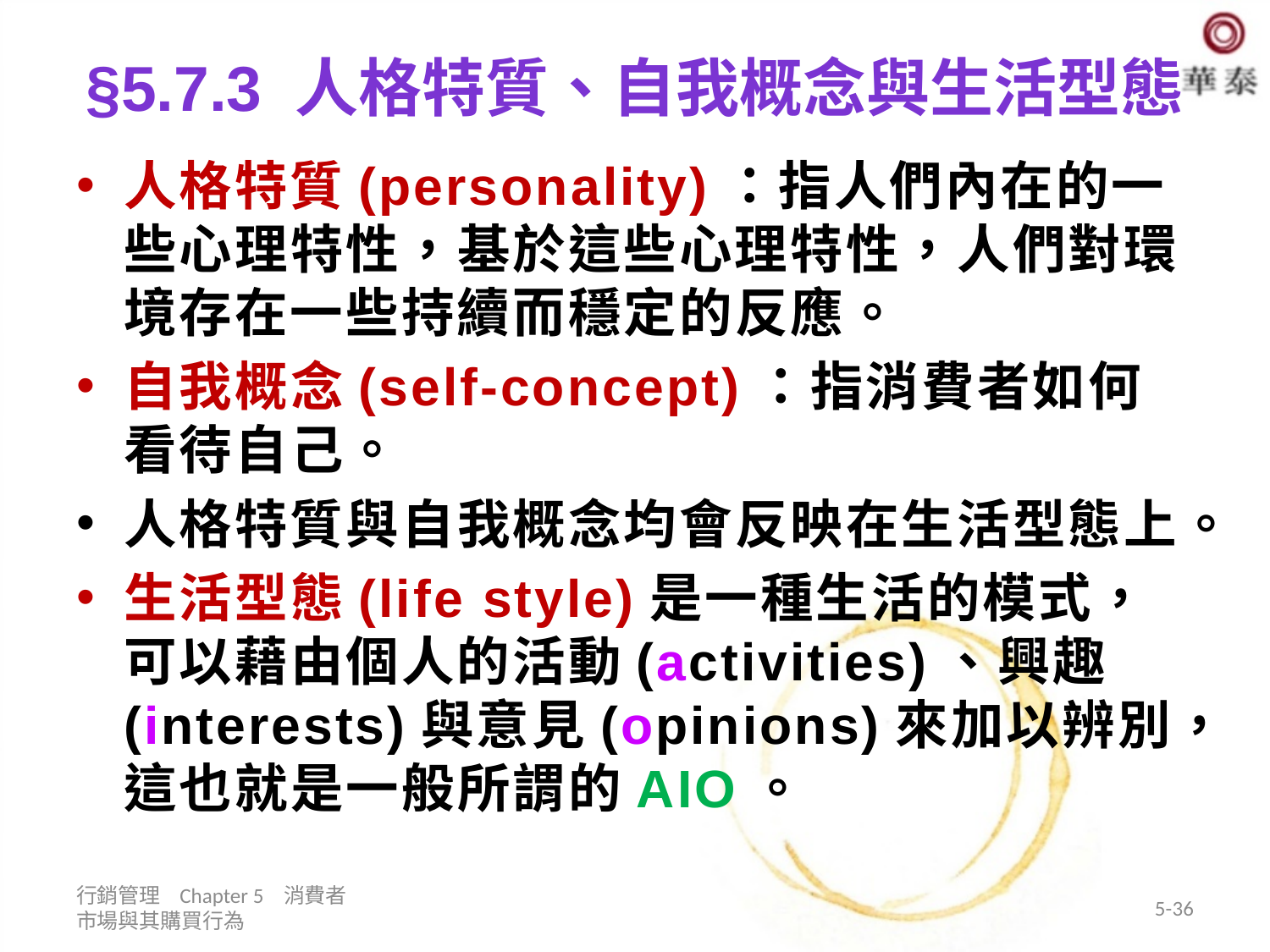

# §5.7.3 人格特質、自我概念與生活型態
人格特質(personality)：指人們內在的一些心理特性，基於這些心理特性，人們對環境存在一些持續而穩定的反應。
自我概念(self-concept)：指消費者如何看待自己。
人格特質與自我概念均會反映在生活型態上。
生活型態(life style)是一種生活的模式，可以藉由個人的活動(activities)、興趣(interests)與意見(opinions)來加以辨別，這也就是一般所謂的AIO。
行銷管理   Chapter 5   消費者市場與其購買行為
5-36